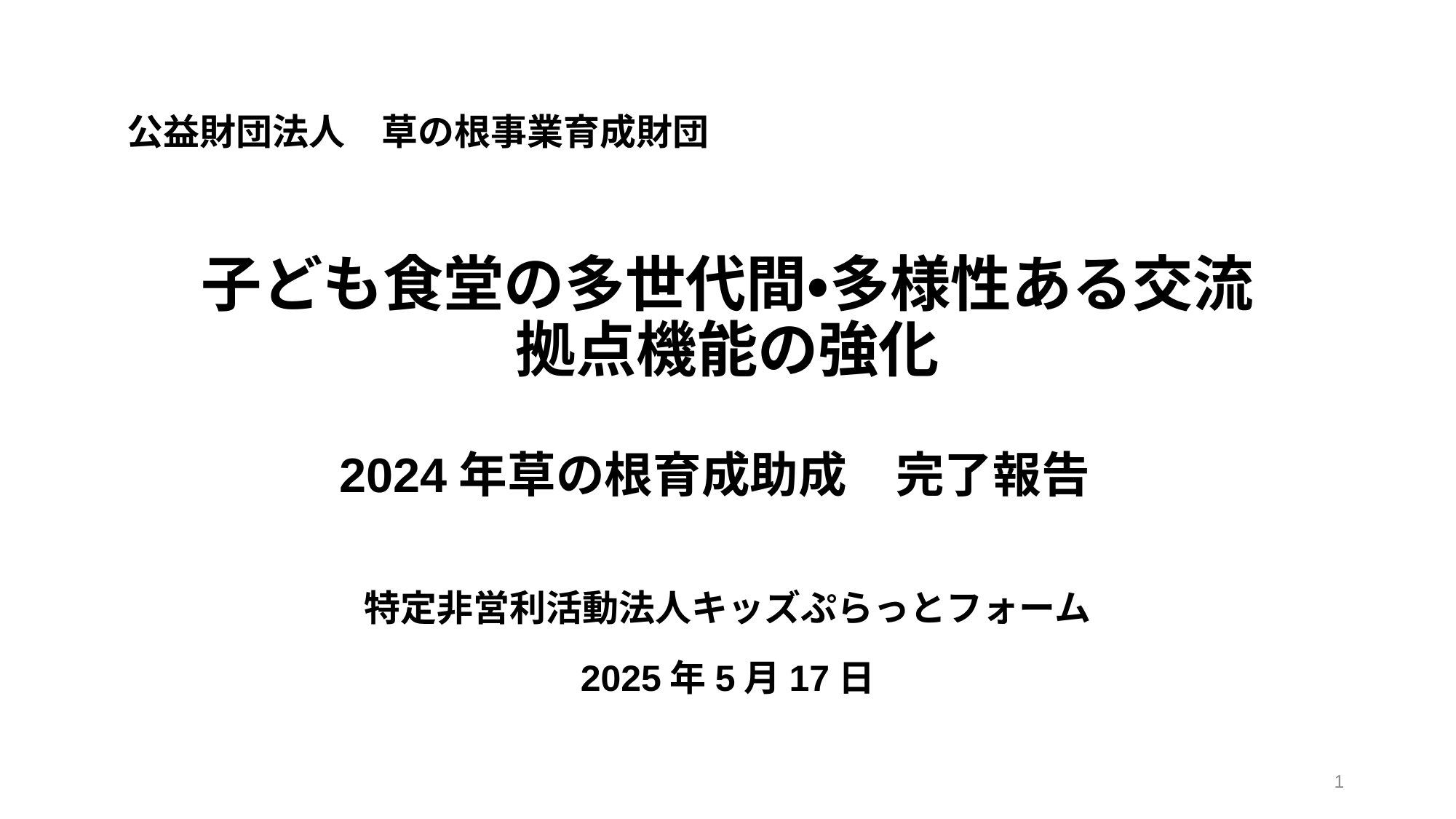

公益財団法人　草の根事業育成財団
# 子ども食堂の多世代間・多様性ある交流拠点機能の強化
2024年草の根育成助成　完了報告
特定非営利活動法人キッズぷらっとフォーム
2025年5月17日

1